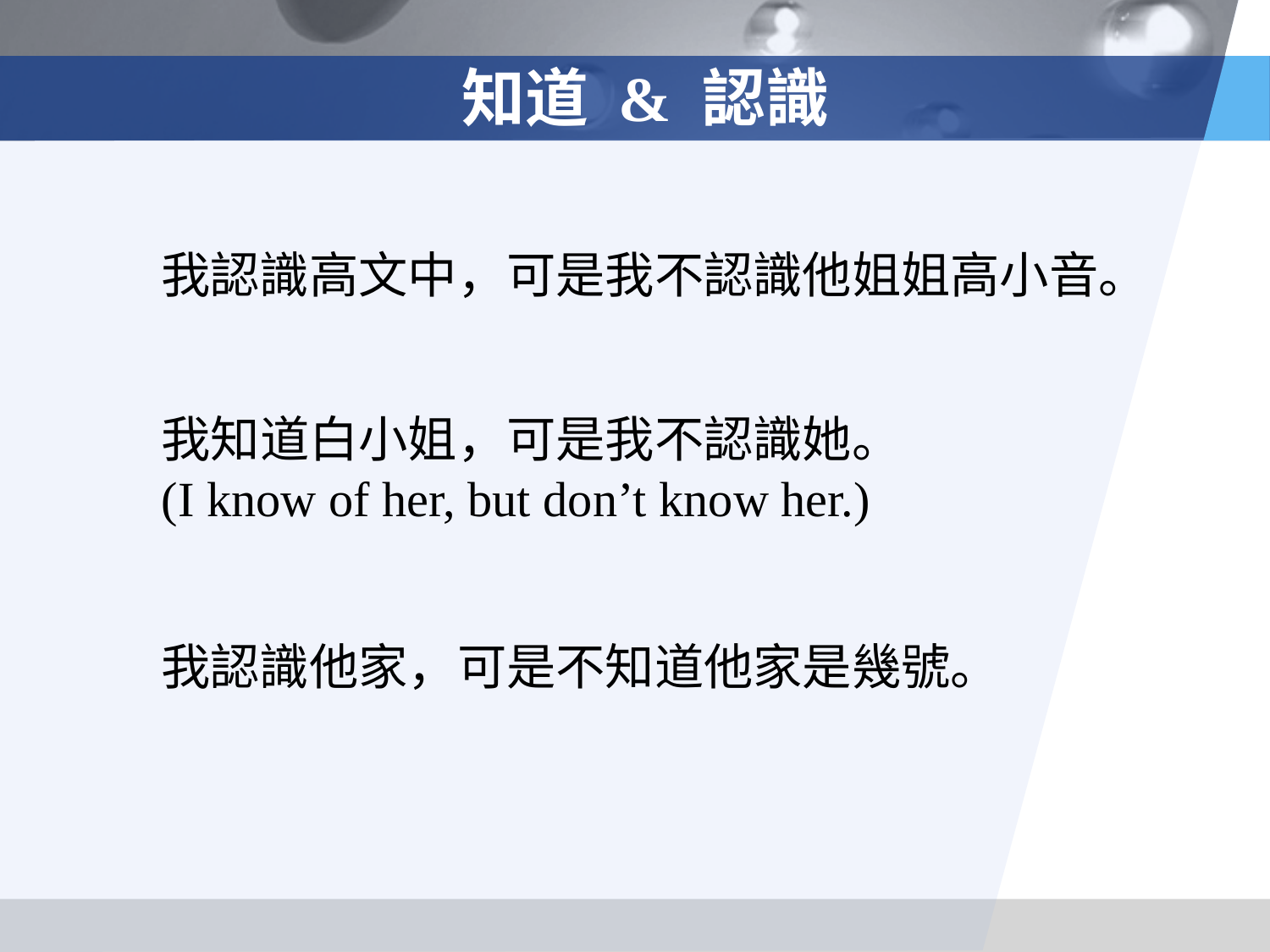

# 知道 & 認識
我認識高文中，可是我不認識他姐姐高小音。
我知道白小姐，可是我不認識她。
(I know of her, but don’t know her.)
我認識他家，可是不知道他家是幾號。